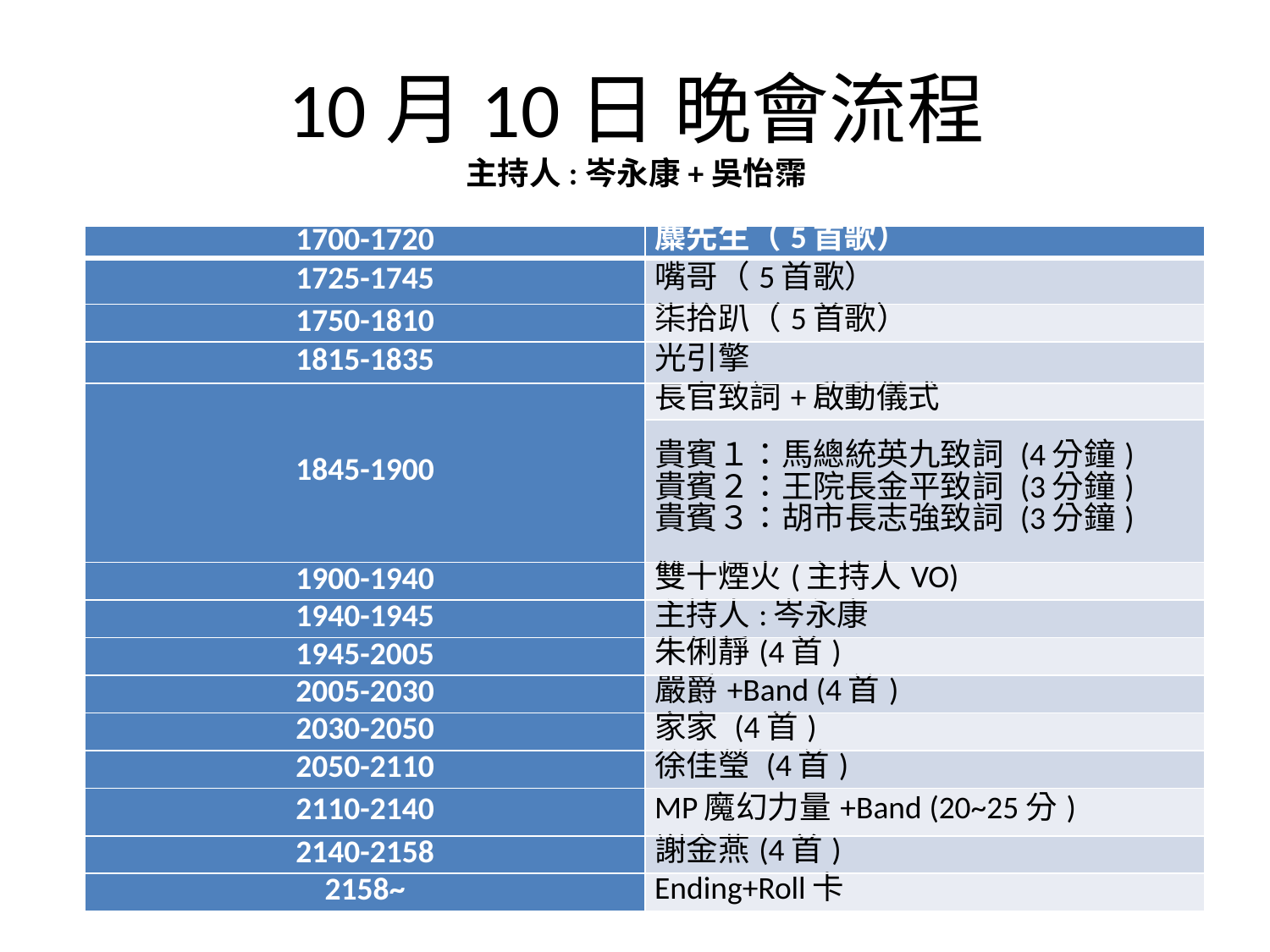

# 10月10日 晚會流程 主持人:岑永康+吳怡霈
| 1700-1720 | 麋先生（5首歌） |
| --- | --- |
| 1725-1745 | 嘴哥（5首歌） |
| 1750-1810 | 柒拾趴（5首歌） |
| 1815-1835 | 光引擎 |
| 1845-1900 | 長官致詞+啟動儀式 |
|  | 貴賓１：馬總統英九致詞 (4分鐘) 貴賓２：王院長金平致詞 (3分鐘) 貴賓３：胡市長志強致詞 (3分鐘) |
| 1900-1940 | 雙十煙火(主持人VO) |
| 1940-1945 | 主持人:岑永康 |
| 1945-2005 | 朱俐靜(4首) |
| 2005-2030 | 嚴爵+Band (4首) |
| 2030-2050 | 家家 (4首) |
| 2050-2110 | 徐佳瑩 (4首) |
| 2110-2140 | MP魔幻力量+Band (20~25分) |
| 2140-2158 | 謝金燕(4首) |
| 2158~ | Ending+Roll卡 |